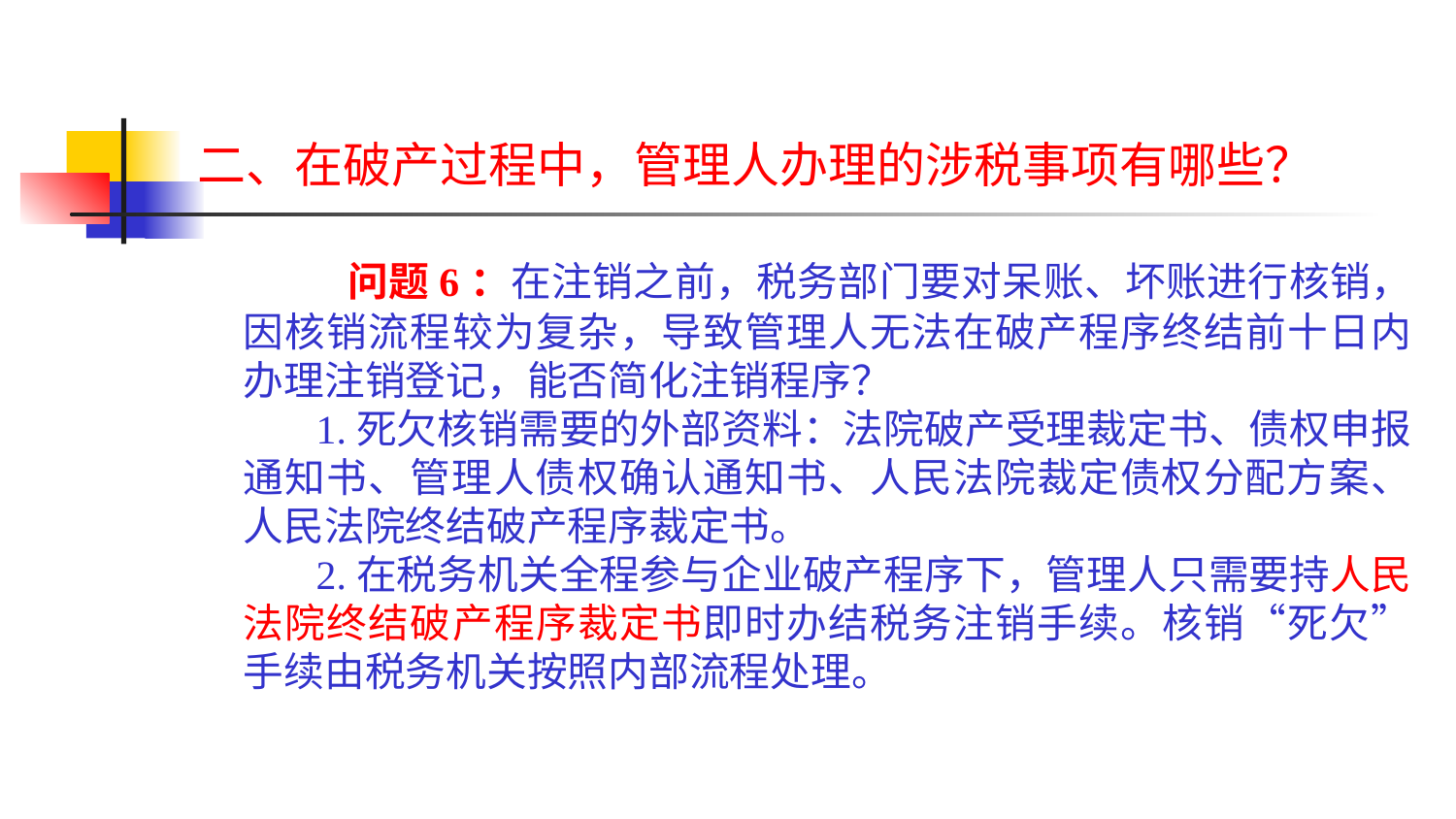

# 二、在破产过程中，管理人办理的涉税事项有哪些？
            问题6：在注销之前，税务部门要对呆账、坏账进行核销，因核销流程较为复杂，导致管理人无法在破产程序终结前十日内办理注销登记，能否简化注销程序？
           1.死欠核销需要的外部资料：法院破产受理裁定书、债权申报通知书、管理人债权确认通知书、人民法院裁定债权分配方案、人民法院终结破产程序裁定书。
           2.在税务机关全程参与企业破产程序下，管理人只需要持人民法院终结破产程序裁定书即时办结税务注销手续。核销“死欠”手续由税务机关按照内部流程处理。